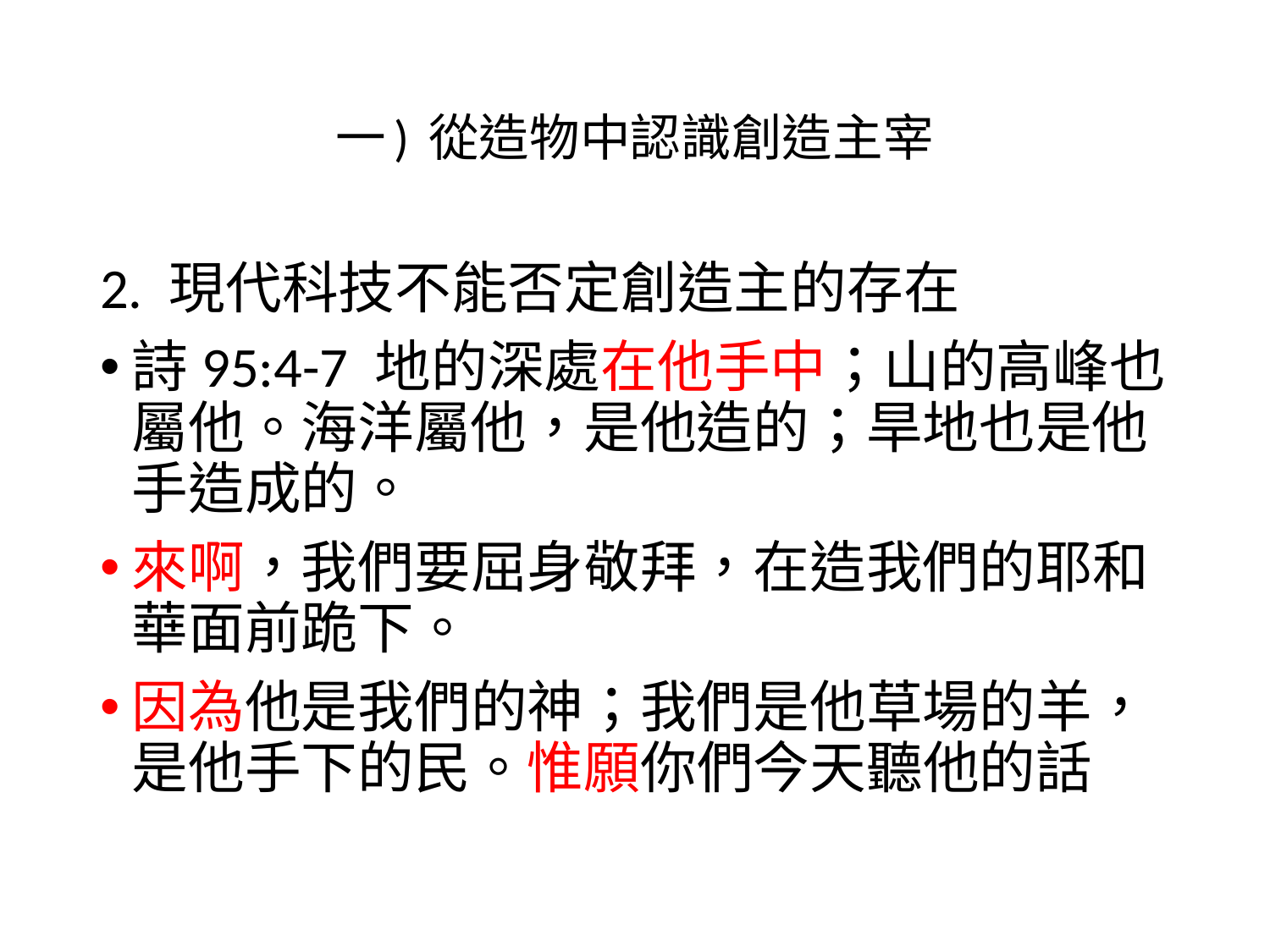

# 一) 從造物中認識創造主宰
2. 現代科技不能否定創造主的存在
詩95:4-7 地的深處在他手中；山的高峰也 屬他。海洋屬他，是他造的；旱地也是他 手造成的。
來啊，我們要屈身敬拜，在造我們的耶和華面前跪下。
因為他是我們的神；我們是他草場的羊，是他手下的民。惟願你們今天聽他的話